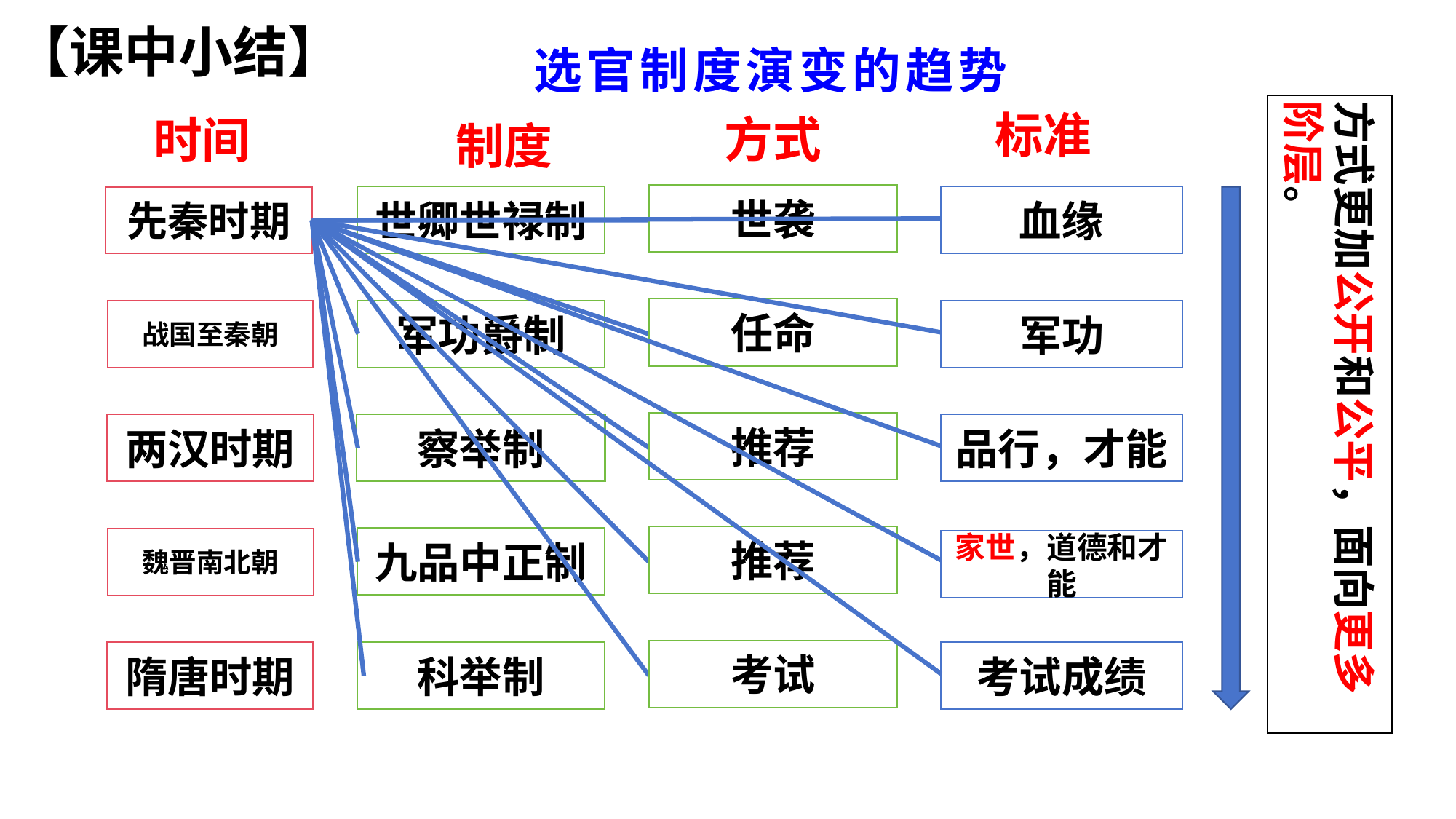

【课中小结】
# 选官制度演变的趋势
方式更加公开和公平，面向更多阶层。
标准
方式
时间
制度
世袭
世卿世禄制
血缘
先秦时期

任命
战国至秦朝
军功
军功爵制
推荐
两汉时期
察举制
品行，才能
推荐
九品中正制
魏晋南北朝
家世，道德和才能
考试
隋唐时期
科举制
考试成绩